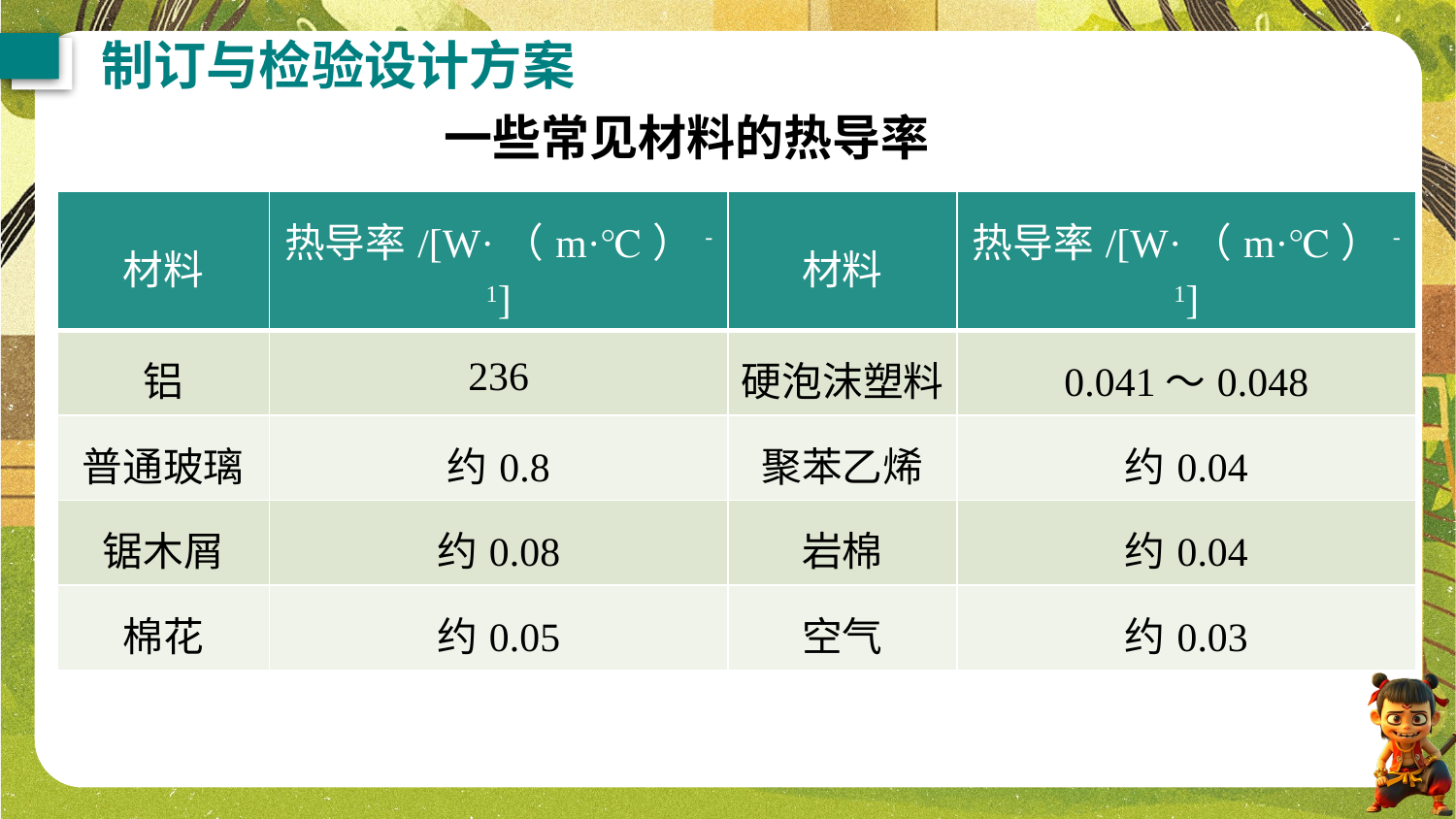

制订与检验设计方案

一些常见材料的热导率
| 材料 | 热导率/[W·（m·℃）-1] | 材料 | 热导率/[W·（m·℃）-1] |
| --- | --- | --- | --- |
| 铝 | 236 | 硬泡沫塑料 | 0.041～0.048 |
| 普通玻璃 | 约0.8 | 聚苯乙烯 | 约0.04 |
| 锯木屑 | 约0.08 | 岩棉 | 约0.04 |
| 棉花 | 约0.05 | 空气 | 约0.03 |